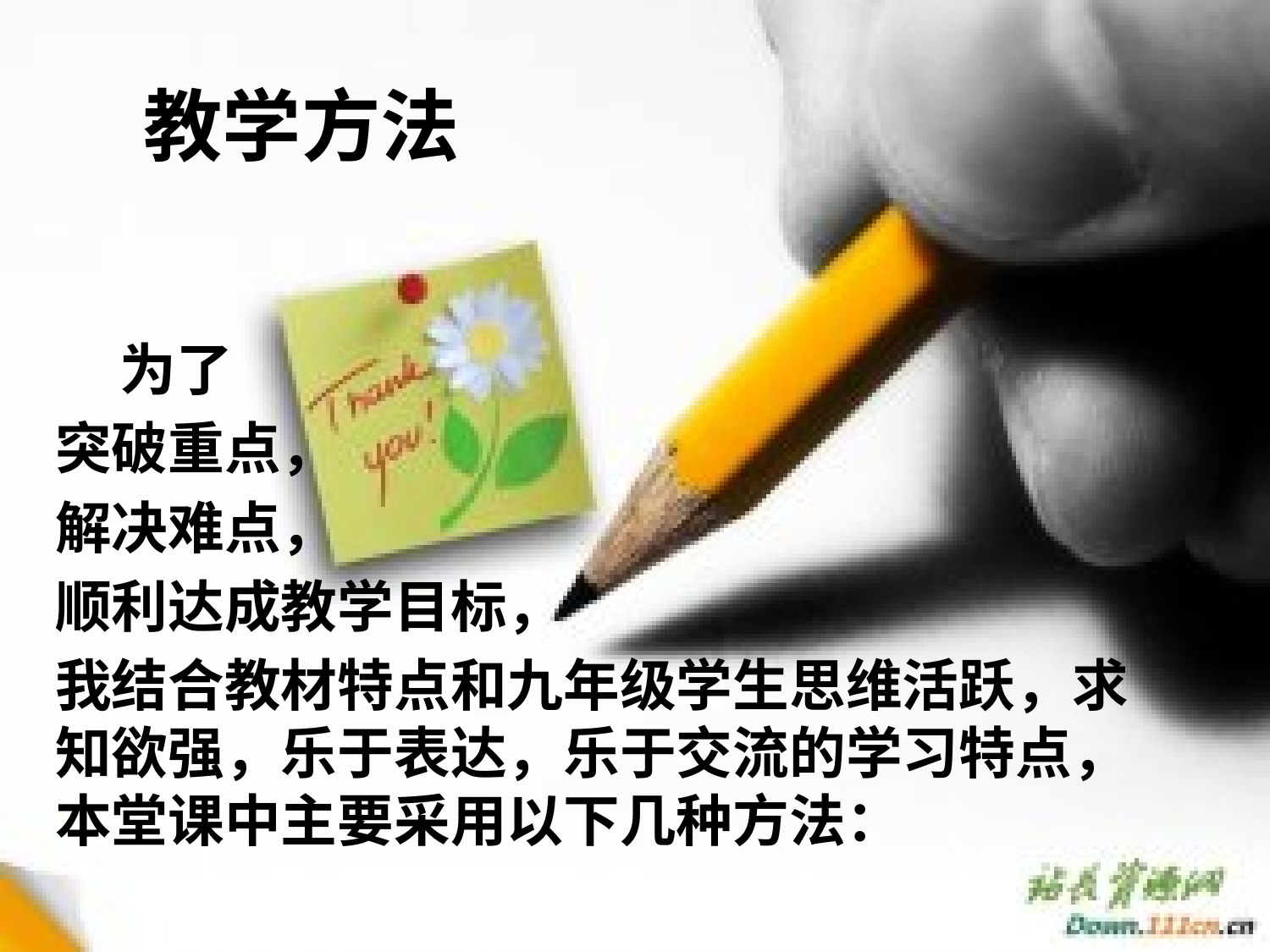

# 教学方法
    为了
突破重点，
解决难点，
顺利达成教学目标，
我结合教材特点和九年级学生思维活跃，求知欲强，乐于表达，乐于交流的学习特点，本堂课中主要采用以下几种方法：